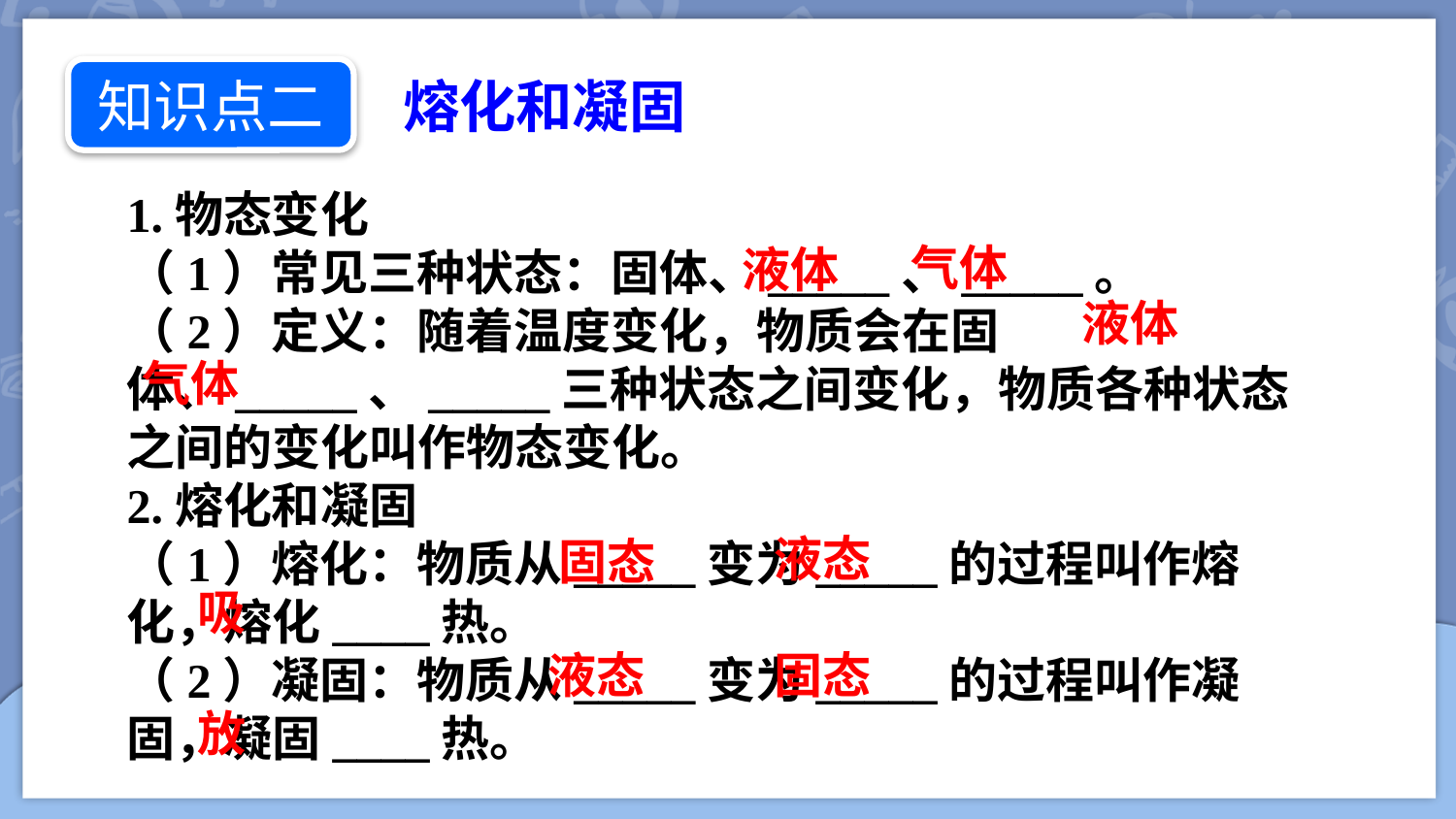

知识点二
熔化和凝固
1.物态变化
（1）常见三种状态：固体、_____、_____。
（2）定义：随着温度变化，物质会在固体、_____、_____三种状态之间变化，物质各种状态之间的变化叫作物态变化。
2.熔化和凝固
（1）熔化：物质从_____变为_____的过程叫作熔化，熔化____热。
（2）凝固：物质从_____变为_____的过程叫作凝固，凝固____热。
气体
液体
液体
气体
液态
固态
吸
液态
固态
放